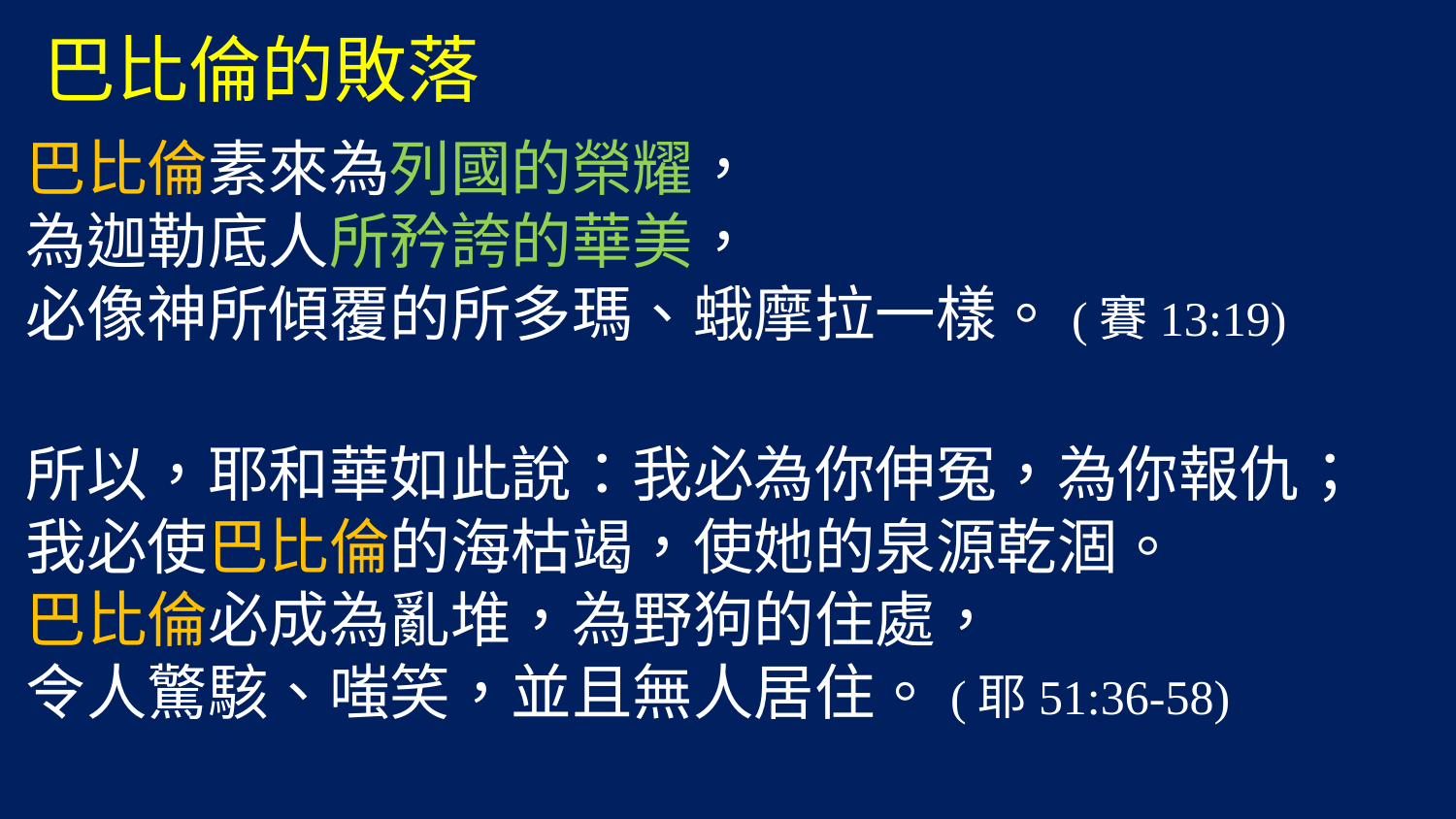

# 巴比倫的敗落
巴比倫素來為列國的榮耀，
為迦勒底人所矜誇的華美，
必像神所傾覆的所多瑪、蛾摩拉一樣。(賽13:19)

所以，耶和華如此說：我必為你伸冤，為你報仇；
我必使巴比倫的海枯竭，使她的泉源乾涸。
巴比倫必成為亂堆，為野狗的住處，
令人驚駭、嗤笑，並且無人居住。(耶51:36-58)